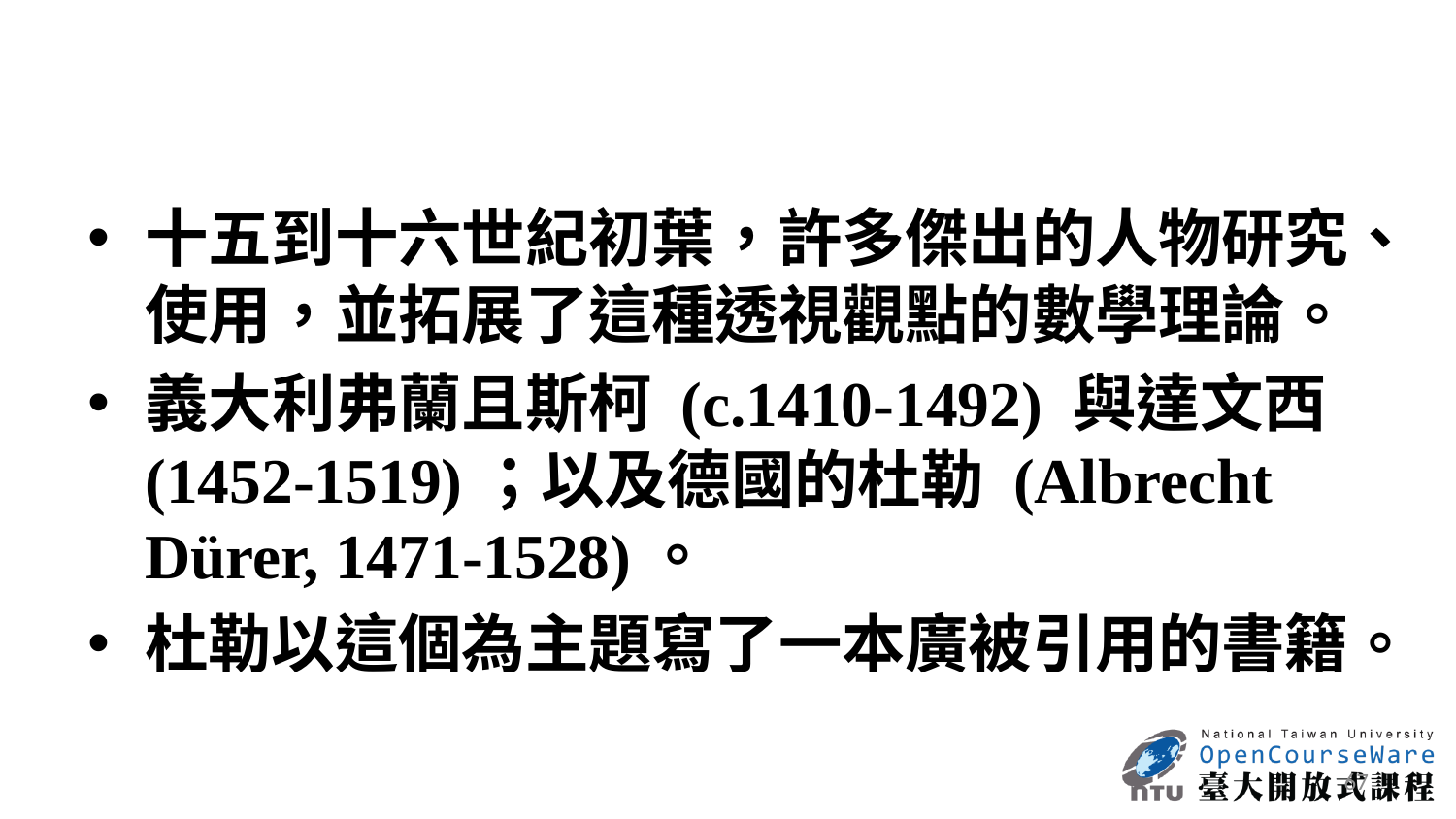

十五到十六世紀初葉，許多傑出的人物研究、使用，並拓展了這種透視觀點的數學理論。
義大利弗蘭且斯柯 (c.1410-1492) 與達文西 (1452-1519)；以及德國的杜勒 (Albrecht Dürer, 1471-1528)。
杜勒以這個為主題寫了一本廣被引用的書籍。

67